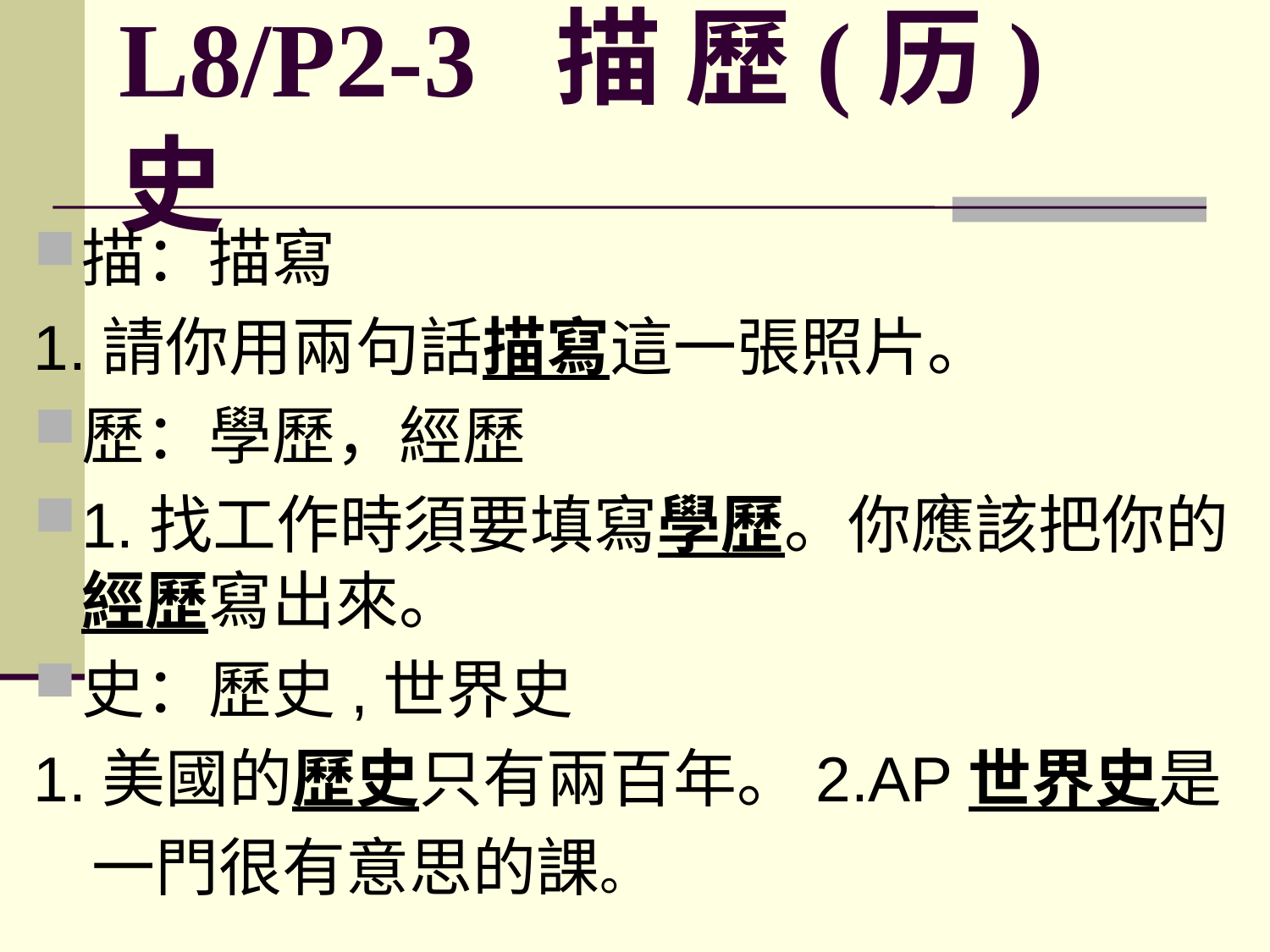

# L8/P2-3  描 歷(历) 史
描：描寫
1.請你用兩句話描寫這一張照片。
歷：學歷，經歷
1.找工作時須要填寫學歷。你應該把你的經歷寫出來。
史：歷史,世界史
1.美國的歷史只有兩百年。2.AP世界史是
   一門很有意思的課。